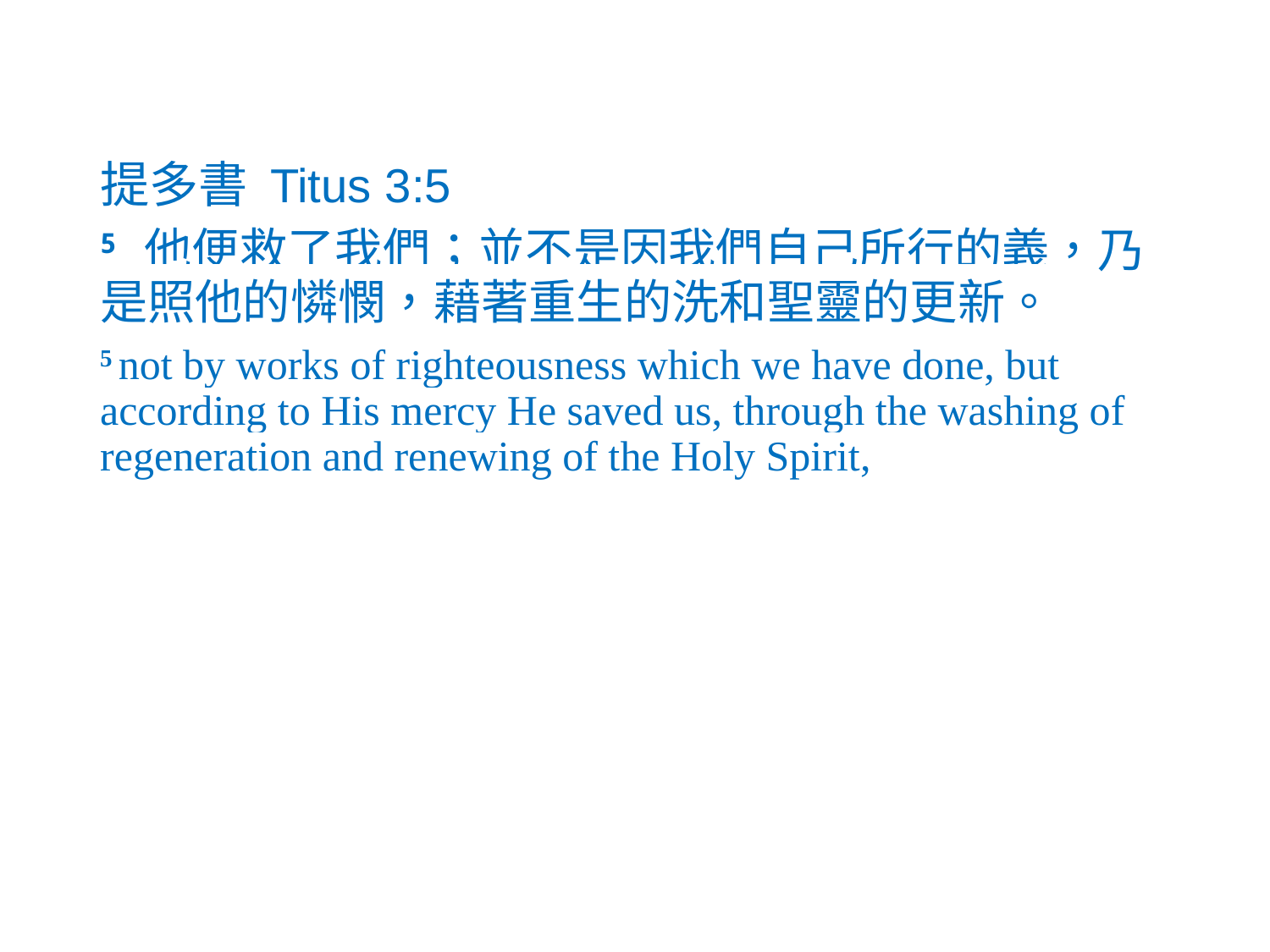

提多書 Titus 3:5
5 他便救了我們；並不是因我們自己所行的義，乃是照他的憐憫，藉著重生的洗和聖靈的更新。
5 not by works of righteousness which we have done, but according to His mercy He saved us, through the washing of regeneration and renewing of the Holy Spirit,